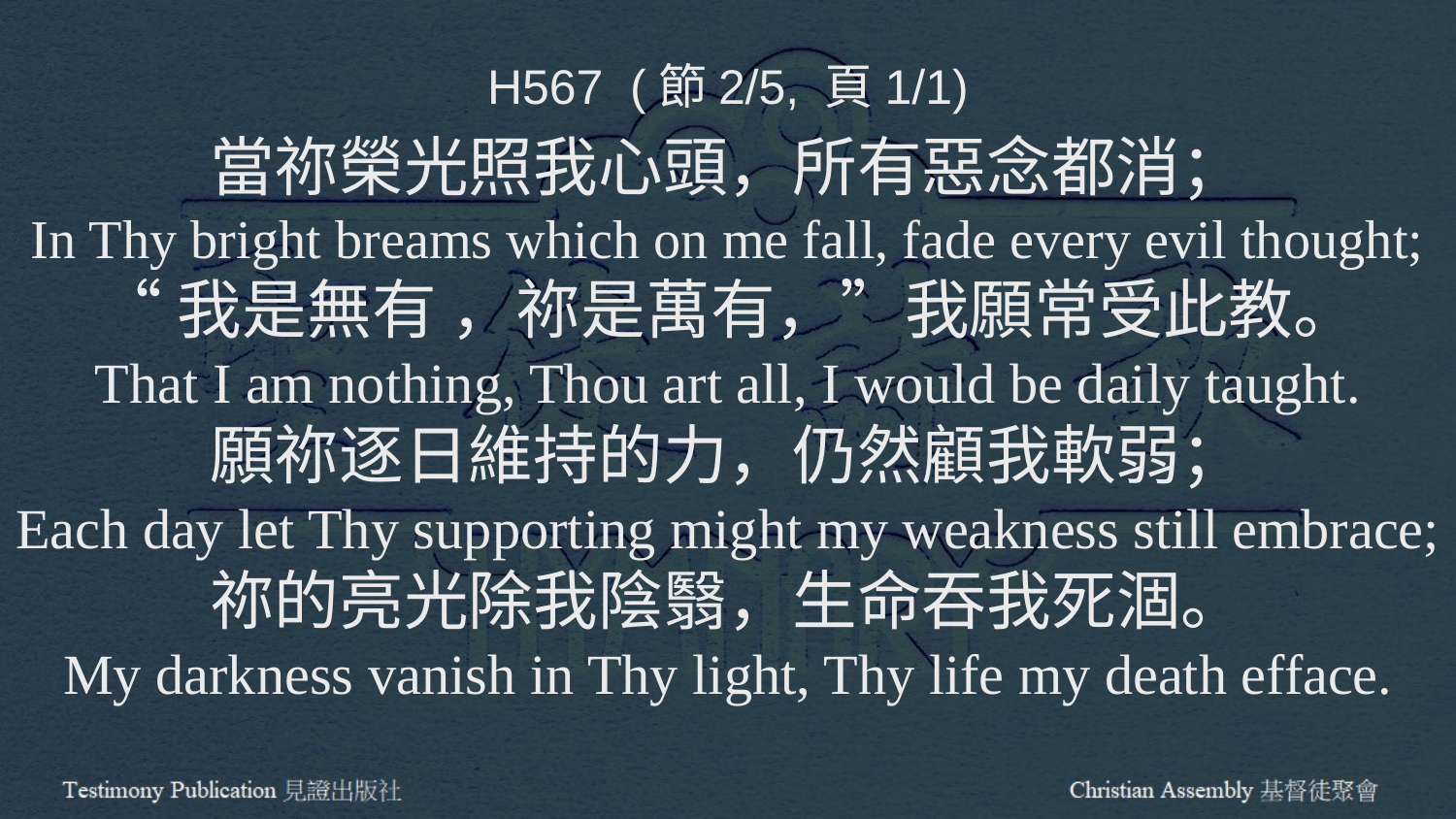

H567  (節2/5, 頁1/1)
當祢榮光照我心頭，所有惡念都消；
In Thy bright breams which on me fall, fade every evil thought;
“我是無有 ，祢是萬有，”我願常受此教。
That I am nothing, Thou art all, I would be daily taught.
願祢逐日維持的力，仍然顧我軟弱；
Each day let Thy supporting might my weakness still embrace;
祢的亮光除我陰翳，生命吞我死涸。
My darkness vanish in Thy light, Thy life my death efface.